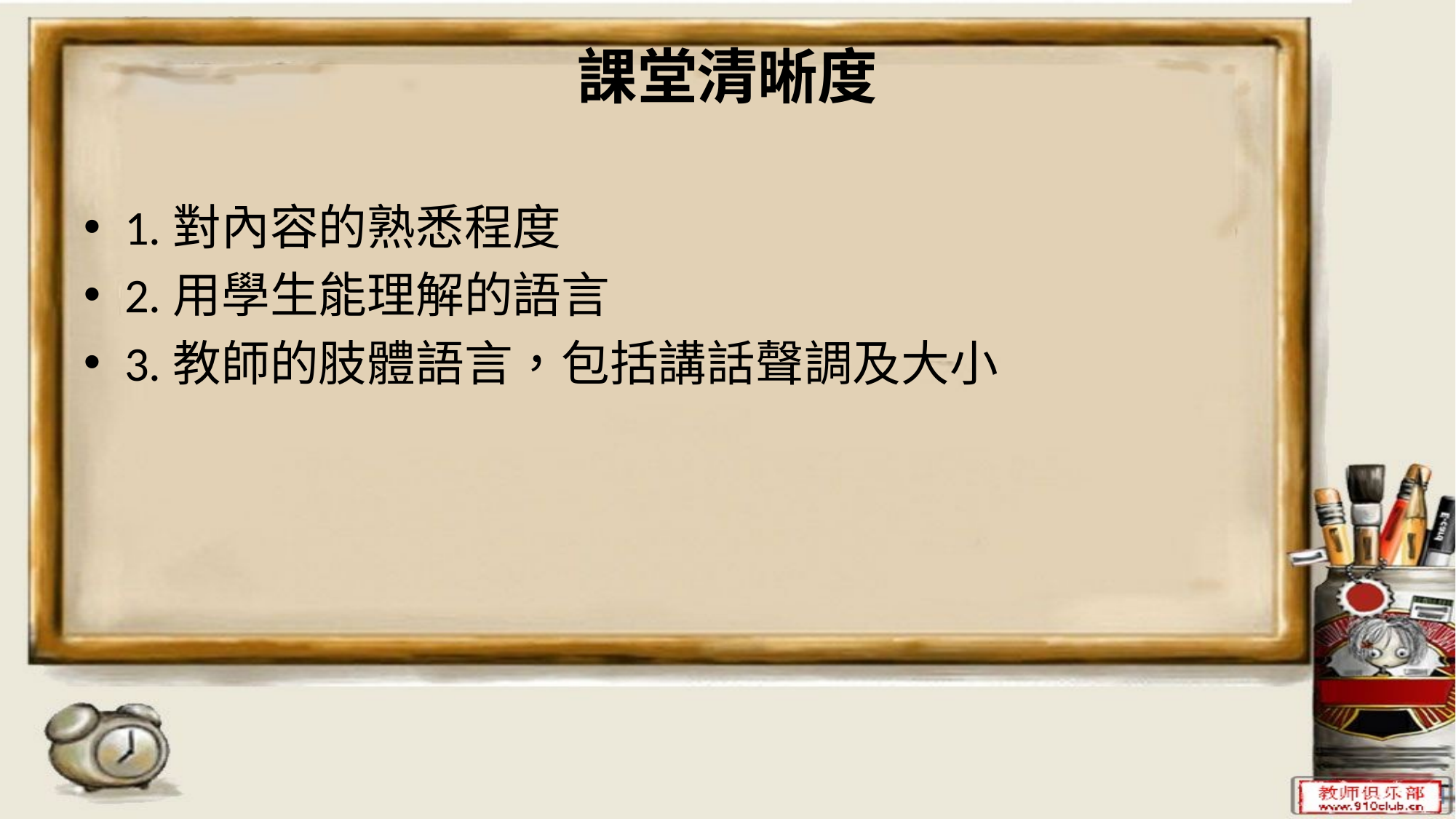

# 課堂清晰度
1.對內容的熟悉程度
2.用學生能理解的語言
3.教師的肢體語言，包括講話聲調及大小